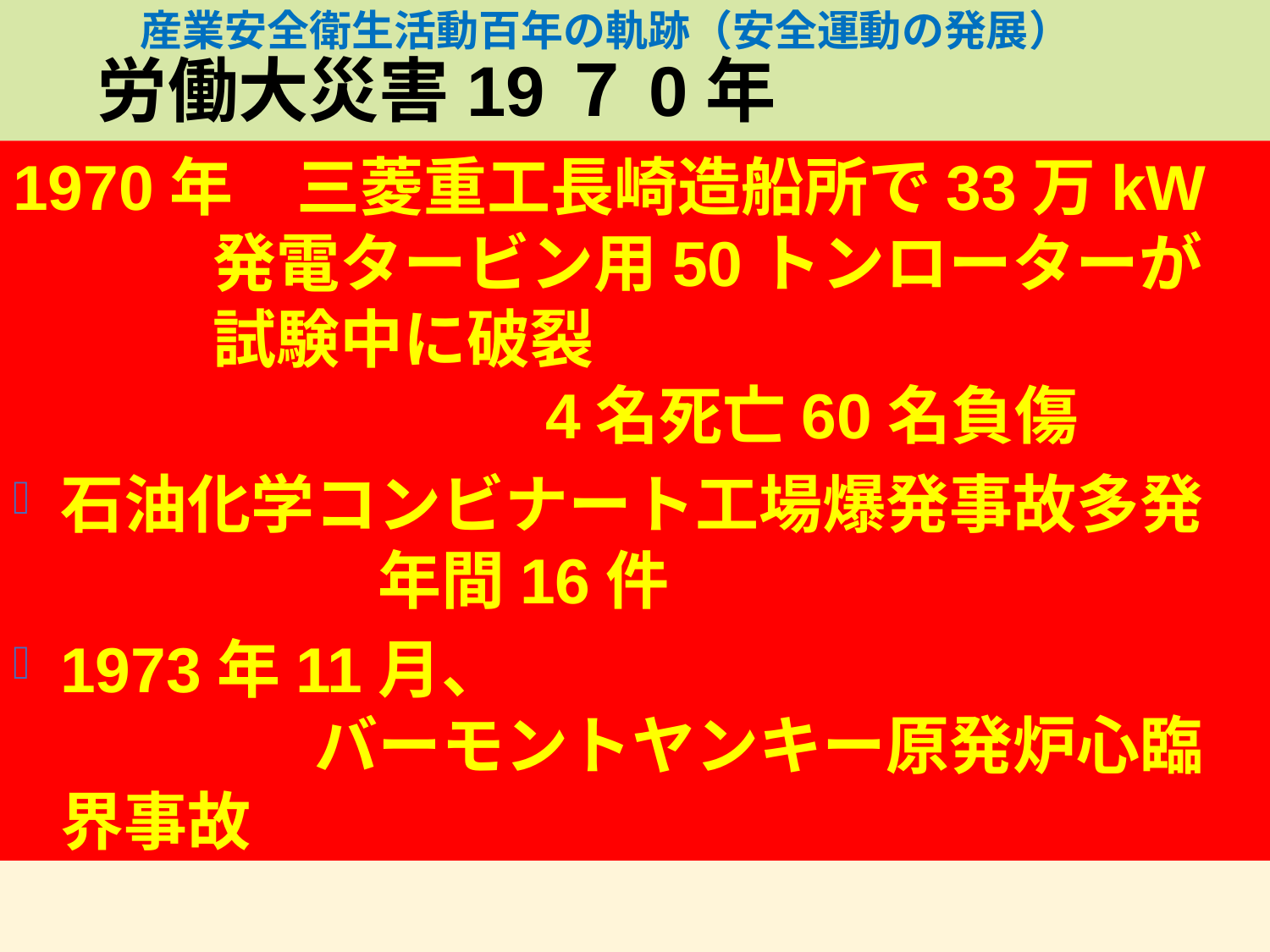

# 産業安全衛生活動百年の軌跡（安全運動の発展）　 　　労働大災害19７0年
1970年　三菱重工長崎造船所で33万kW発電タービン用50トンローターが試験中に破裂
　　　　　4名死亡60名負傷
石油化学コンビナート工場爆発事故多発
　　　　　年間16件
1973年11月、
　　　　バーモントヤンキー原発炉心臨界事故